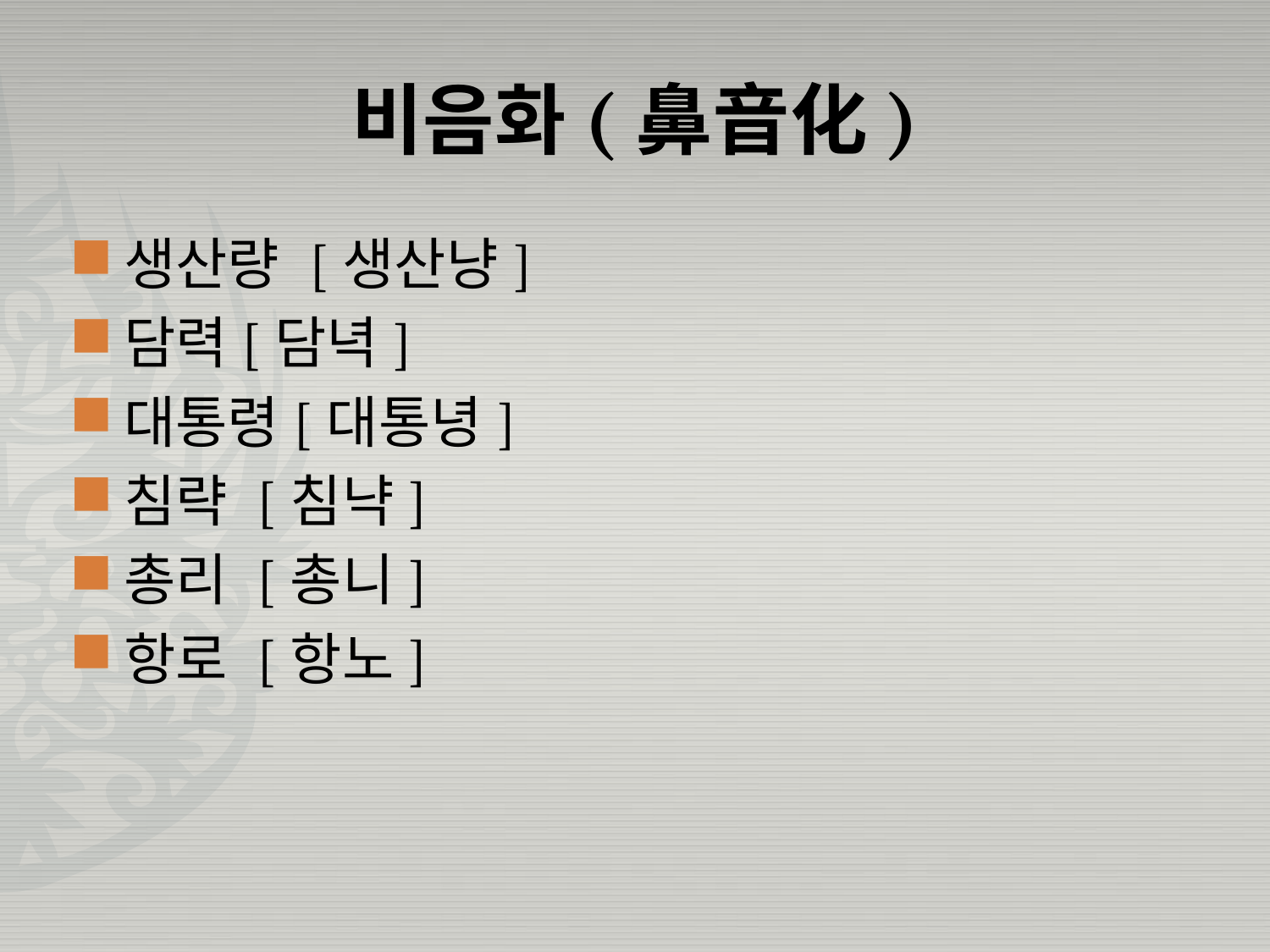

# 비음화(鼻音化)
생산량 [생산냥]
담력[담녁]
대통령[대통녕]
침략 [침냑]
총리 [총니]
항로 [항노]